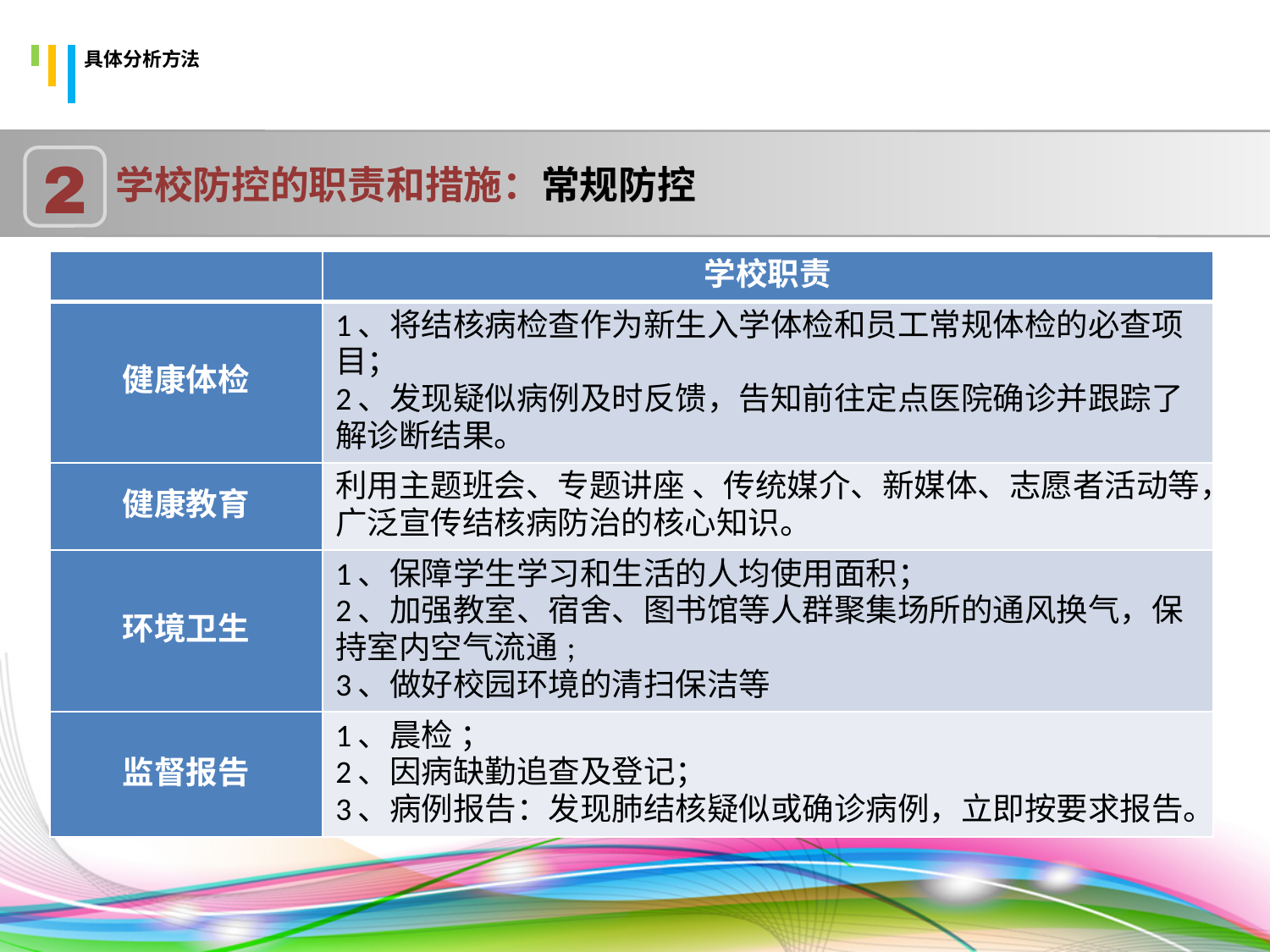

# 具体分析方法
学校防控的职责和措施：常规防控
2
|  | 学校职责 |
| --- | --- |
| 健康体检 | 1、将结核病检查作为新生入学体检和员工常规体检的必查项目； 2、发现疑似病例及时反馈，告知前往定点医院确诊并跟踪了解诊断结果。 |
| 健康教育 | 利用主题班会、专题讲座 、传统媒介、新媒体、志愿者活动等，广泛宣传结核病防治的核心知识。 |
| 环境卫生 | 1、保障学生学习和生活的人均使用面积；  2、加强教室、宿舍、图书馆等人群聚集场所的通风换气，保持室内空气流通; 3、做好校园环境的清扫保洁等 |
| 监督报告 | 1、晨检 ； 2、因病缺勤追查及登记； 3、病例报告：发现肺结核疑似或确诊病例，立即按要求报告。 |